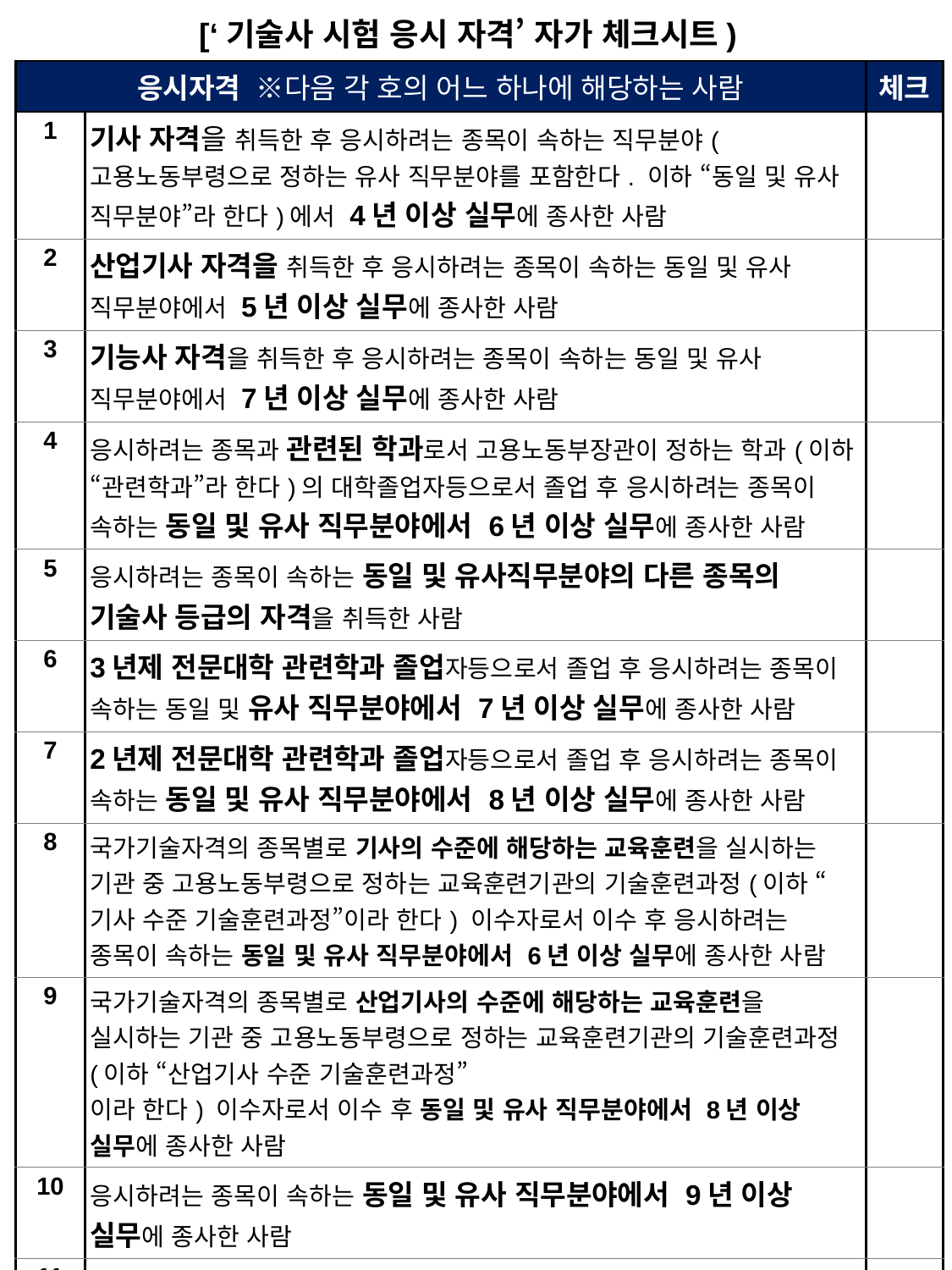

[‘기술사 시험 응시 자격’ 자가 체크시트)
| 응시자격 ※다음 각 호의 어느 하나에 해당하는 사람 |  | 체크 |
| --- | --- | --- |
| 1 | 기사 자격을 취득한 후 응시하려는 종목이 속하는 직무분야(고용노동부령으로 정하는 유사 직무분야를 포함한다. 이하 “동일 및 유사 직무분야”라 한다)에서 4년 이상 실무에 종사한 사람 |  |
| 2 | 산업기사 자격을 취득한 후 응시하려는 종목이 속하는 동일 및 유사 직무분야에서 5년 이상 실무에 종사한 사람 |  |
| 3 | 기능사 자격을 취득한 후 응시하려는 종목이 속하는 동일 및 유사 직무분야에서 7년 이상 실무에 종사한 사람 |  |
| 4 | 응시하려는 종목과 관련된 학과로서 고용노동부장관이 정하는 학과(이하 “관련학과”라 한다)의 대학졸업자등으로서 졸업 후 응시하려는 종목이 속하는 동일 및 유사 직무분야에서 6년 이상 실무에 종사한 사람 |  |
| 5 | 응시하려는 종목이 속하는 동일 및 유사직무분야의 다른 종목의 기술사 등급의 자격을 취득한 사람 |  |
| 6 | 3년제 전문대학 관련학과 졸업자등으로서 졸업 후 응시하려는 종목이 속하는 동일 및 유사 직무분야에서 7년 이상 실무에 종사한 사람 |  |
| 7 | 2년제 전문대학 관련학과 졸업자등으로서 졸업 후 응시하려는 종목이 속하는 동일 및 유사 직무분야에서 8년 이상 실무에 종사한 사람 |  |
| 8 | 국가기술자격의 종목별로 기사의 수준에 해당하는 교육훈련을 실시하는 기관 중 고용노동부령으로 정하는 교육훈련기관의 기술훈련과정(이하 “기사 수준 기술훈련과정”이라 한다) 이수자로서 이수 후 응시하려는 종목이 속하는 동일 및 유사 직무분야에서 6년 이상 실무에 종사한 사람 |  |
| 9 | 국가기술자격의 종목별로 산업기사의 수준에 해당하는 교육훈련을 실시하는 기관 중 고용노동부령으로 정하는 교육훈련기관의 기술훈련과정(이하 “산업기사 수준 기술훈련과정” 이라 한다) 이수자로서 이수 후 동일 및 유사 직무분야에서 8년 이상 실무에 종사한 사람 |  |
| 10 | 응시하려는 종목이 속하는 동일 및 유사 직무분야에서 9년 이상 실무에 종사한 사람 |  |
| 11 | 외국에서 동일한 종목에 해당하는 자격을 취득한 사람 |  |